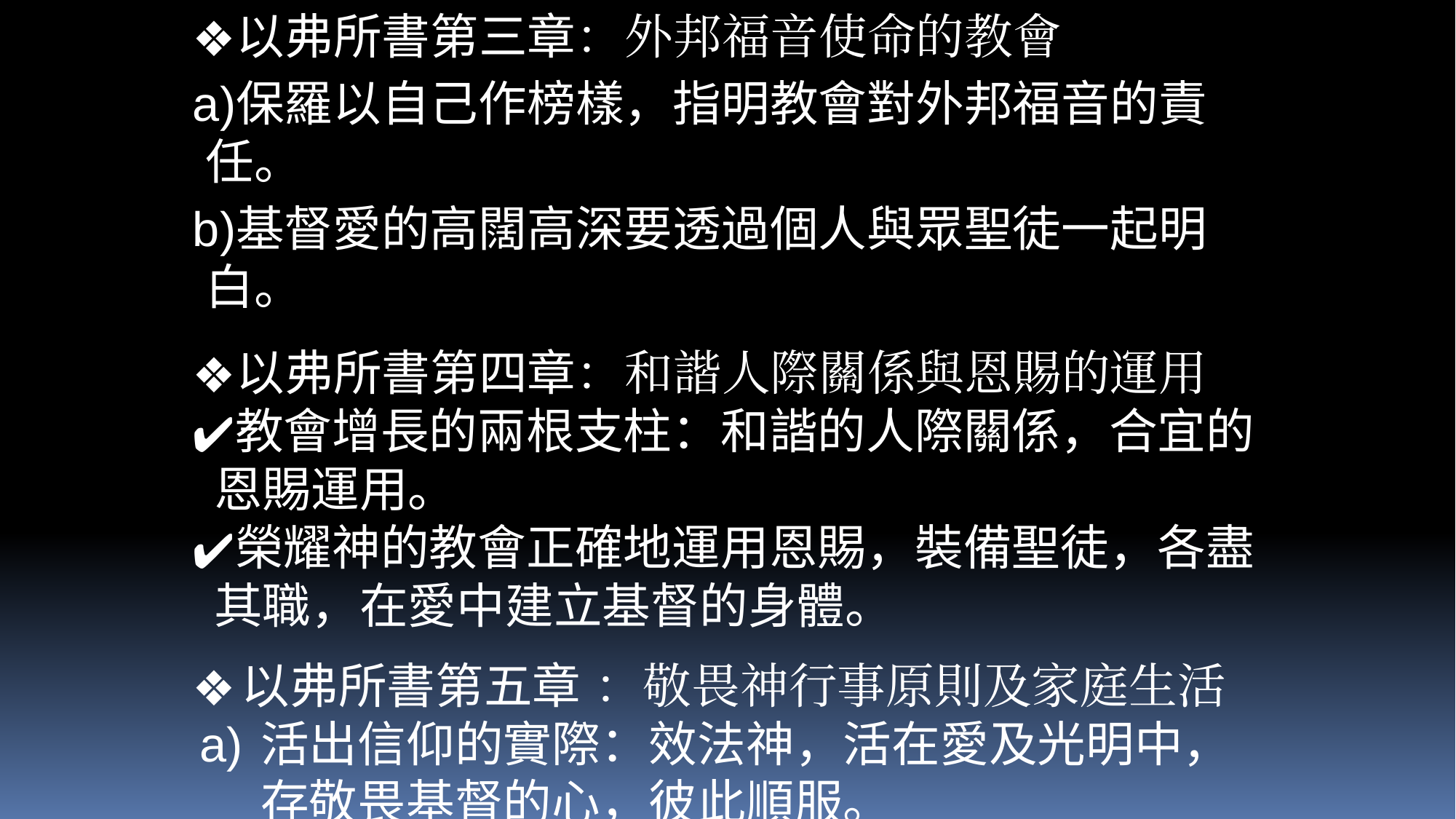

以弗所書第三章：外邦福音使命的教會
保羅以自己作榜樣，指明教會對外邦福音的責任。
基督愛的高闊高深要透過個人與眾聖徒一起明白。

以弗所書第四章：和諧人際關係與恩賜的運用
教會增長的兩根支柱：和諧的人際關係，合宜的恩賜運用。
榮耀神的教會正確地運用恩賜，裝備聖徒，各盡其職，在愛中建立基督的身體。

以弗所書第五章 ：敬畏神行事原則及家庭生活
活出信仰的實際：效法神，活在愛及光明中，存敬畏基督的心，彼此順服。
基督是我家之主：夫妻，父母子女，主人僕人